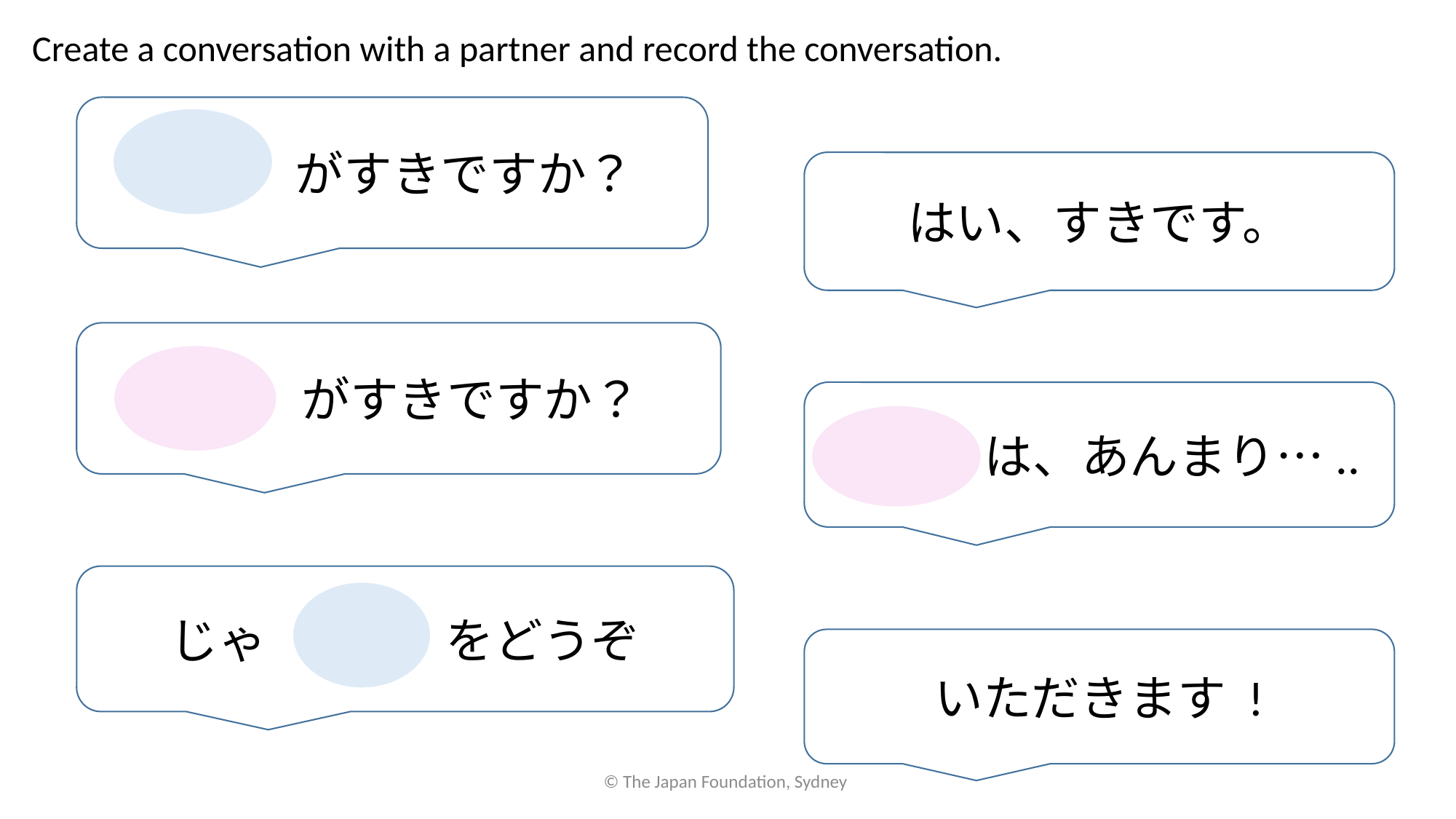

Create a conversation with a partner and record the conversation.
　　　がすきですか？

はい、すきです。
　　　がすきですか？

　　　は、あんまり…..

じゃ            　をどうぞ

いただきます !
© The Japan Foundation, Sydney